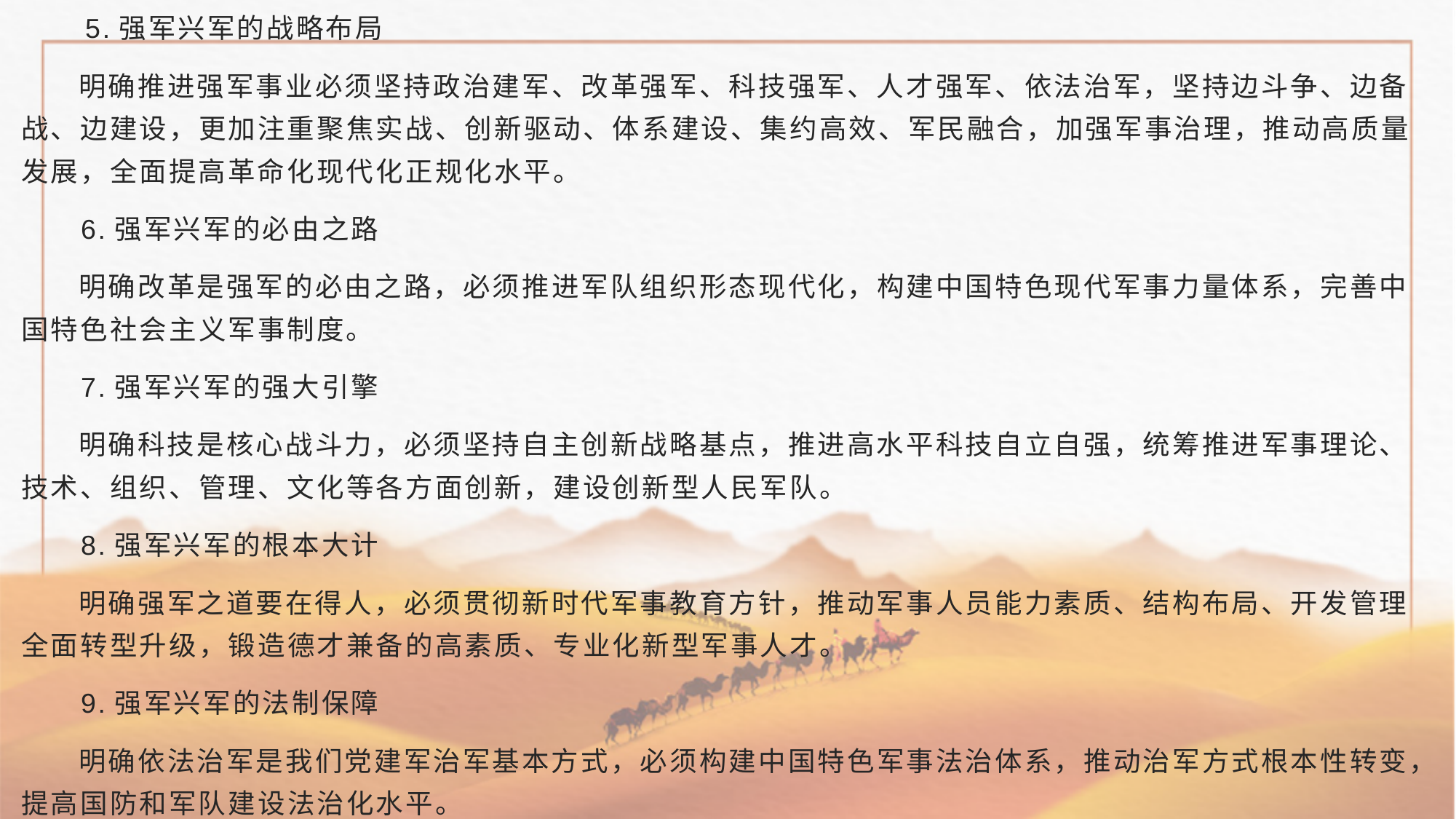

5.强军兴军的战略布局
      明确推进强军事业必须坚持政治建军、改革强军、科技强军、人才强军、依法治军，坚持边斗争、边备战、边建设，更加注重聚焦实战、创新驱动、体系建设、集约高效、军民融合，加强军事治理，推动高质量发展，全面提高革命化现代化正规化水平。
      6.强军兴军的必由之路
      明确改革是强军的必由之路，必须推进军队组织形态现代化，构建中国特色现代军事力量体系，完善中国特色社会主义军事制度。
      7.强军兴军的强大引擎
      明确科技是核心战斗力，必须坚持自主创新战略基点，推进高水平科技自立自强，统筹推进军事理论、技术、组织、管理、文化等各方面创新，建设创新型人民军队。
      8.强军兴军的根本大计
      明确强军之道要在得人，必须贯彻新时代军事教育方针，推动军事人员能力素质、结构布局、开发管理全面转型升级，锻造德才兼备的高素质、专业化新型军事人才。
      9.强军兴军的法制保障
      明确依法治军是我们党建军治军基本方式，必须构建中国特色军事法治体系，推动治军方式根本性转变，提高国防和军队建设法治化水平。